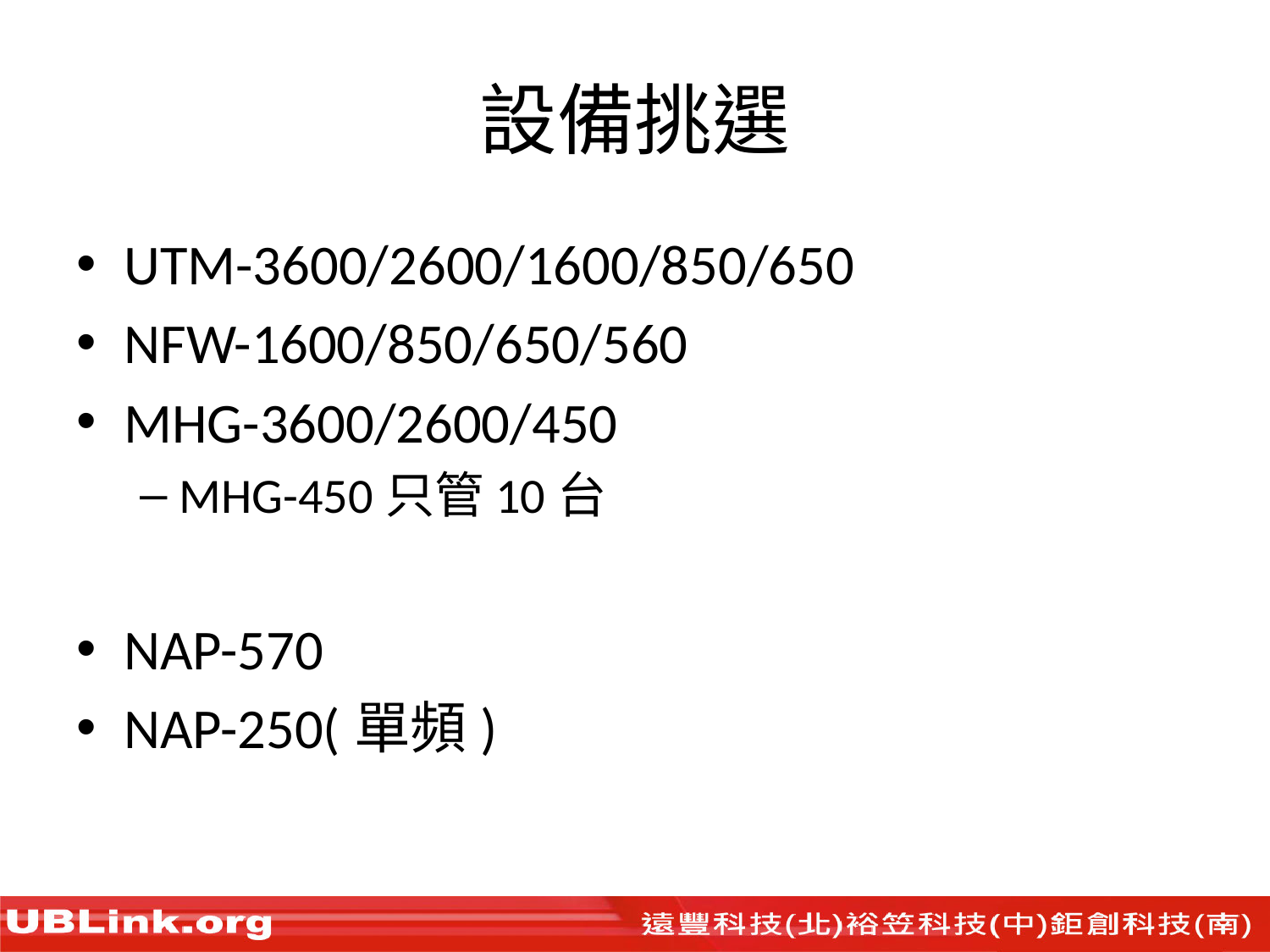

# 設備挑選
UTM-3600/2600/1600/850/650
NFW-1600/850/650/560
MHG-3600/2600/450
MHG-450只管10台

NAP-570
NAP-250(單頻)